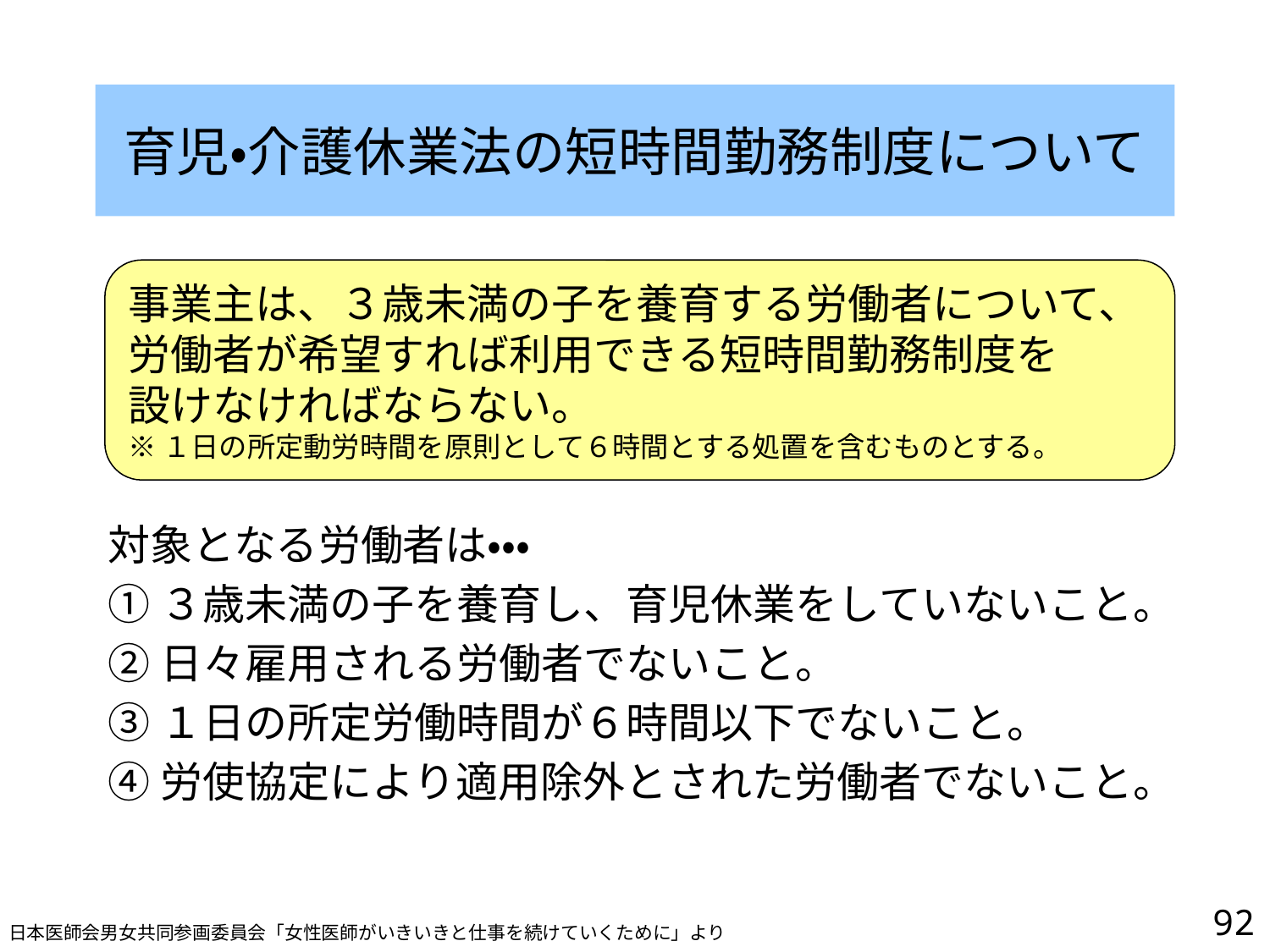

# 育児・介護休業法の短時間勤務制度について

事業主は、３歳未満の子を養育する労働者について、
労働者が希望すれば利用できる短時間勤務制度を
設けなければならない。
※１日の所定動労時間を原則として６時間とする処置を含むものとする。

対象となる労働者は・・・
①３歳未満の子を養育し、育児休業をしていないこと。
②日々雇用される労働者でないこと。
③１日の所定労働時間が６時間以下でないこと。
④労使協定により適用除外とされた労働者でないこと。
92
日本医師会男女共同参画委員会「女性医師がいきいきと仕事を続けていくために」より